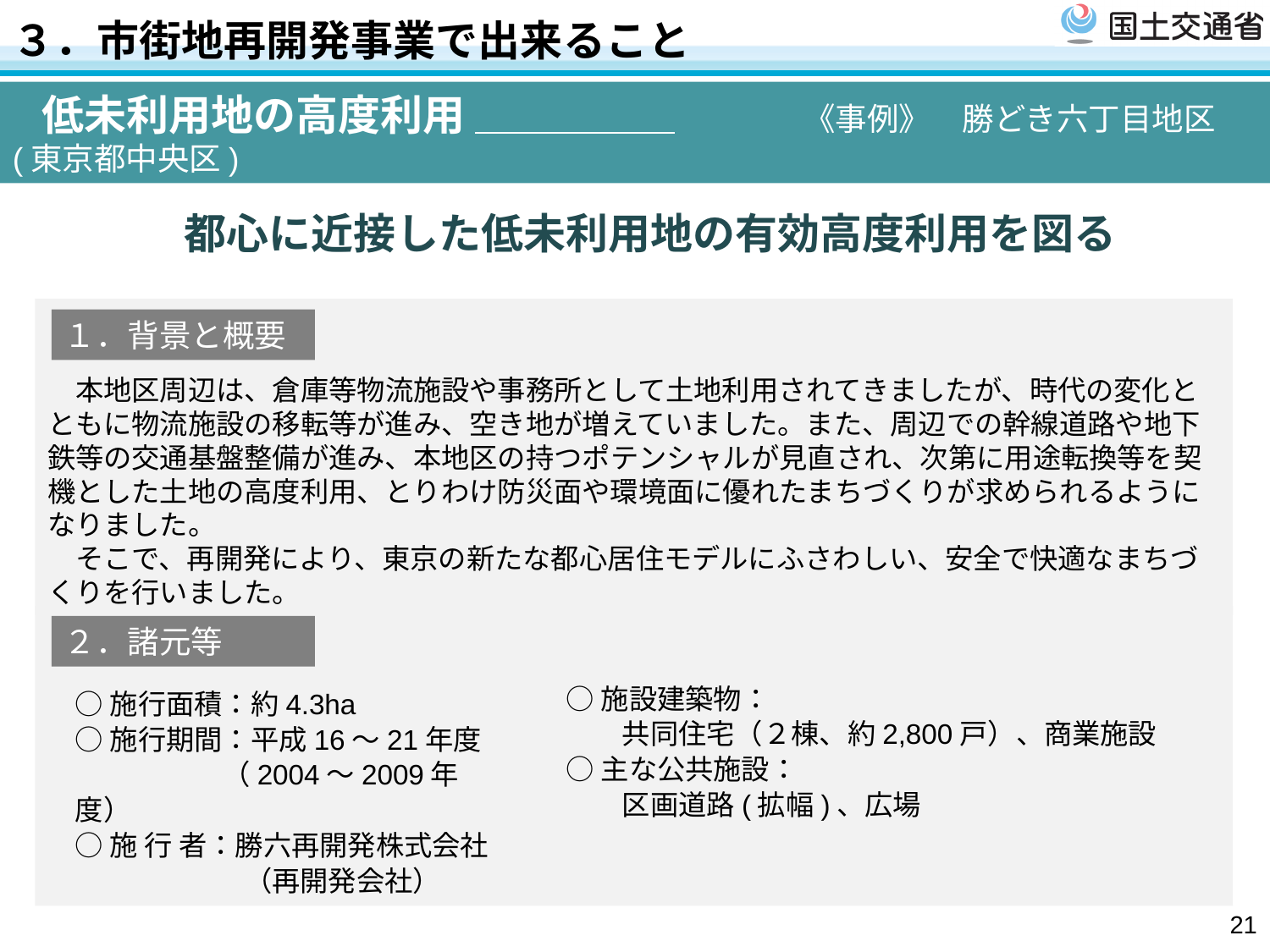

３．市街地再開発事業で出来ること
  低未利用地の高度利用　　　　　　　　《事例》　勝どき六丁目地区(東京都中央区)
都心に近接した低未利用地の有効高度利用を図る

　本地区周辺は、倉庫等物流施設や事務所として土地利用されてきましたが、時代の変化とともに物流施設の移転等が進み、空き地が増えていました。また、周辺での幹線道路や地下鉄等の交通基盤整備が進み、本地区の持つポテンシャルが見直され、次第に用途転換等を契機とした土地の高度利用、とりわけ防災面や環境面に優れたまちづくりが求められるようになりました。
　そこで、再開発により、東京の新たな都心居住モデルにふさわしい、安全で快適なまちづくりを行いました。
１．背景と概要

２．諸元等
○施設建築物：
　　共同住宅（２棟、約2,800戸）、商業施設
○主な公共施設：
　　区画道路(拡幅)、広場
○施行面積：約4.3ha
○施行期間：平成16～21年度
　　　　　 （2004～2009年度）
○施 行 者：勝六再開発株式会社
　　　　　　（再開発会社）
21